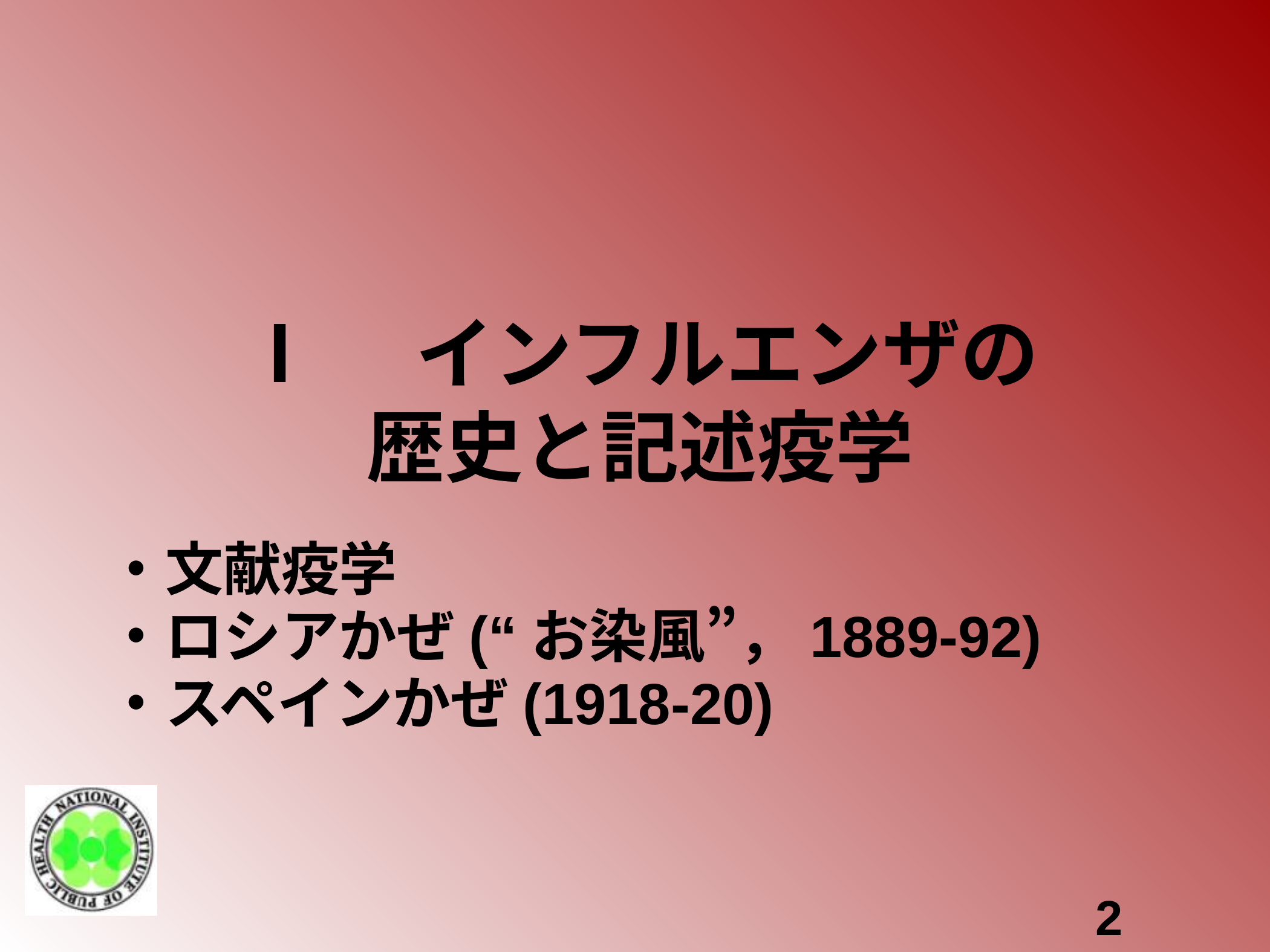

# Ⅰ　インフルエンザの 歴史と記述疫学
・文献疫学
・ロシアかぜ(“お染風”，1889-92)
・スペインかぜ(1918-20)